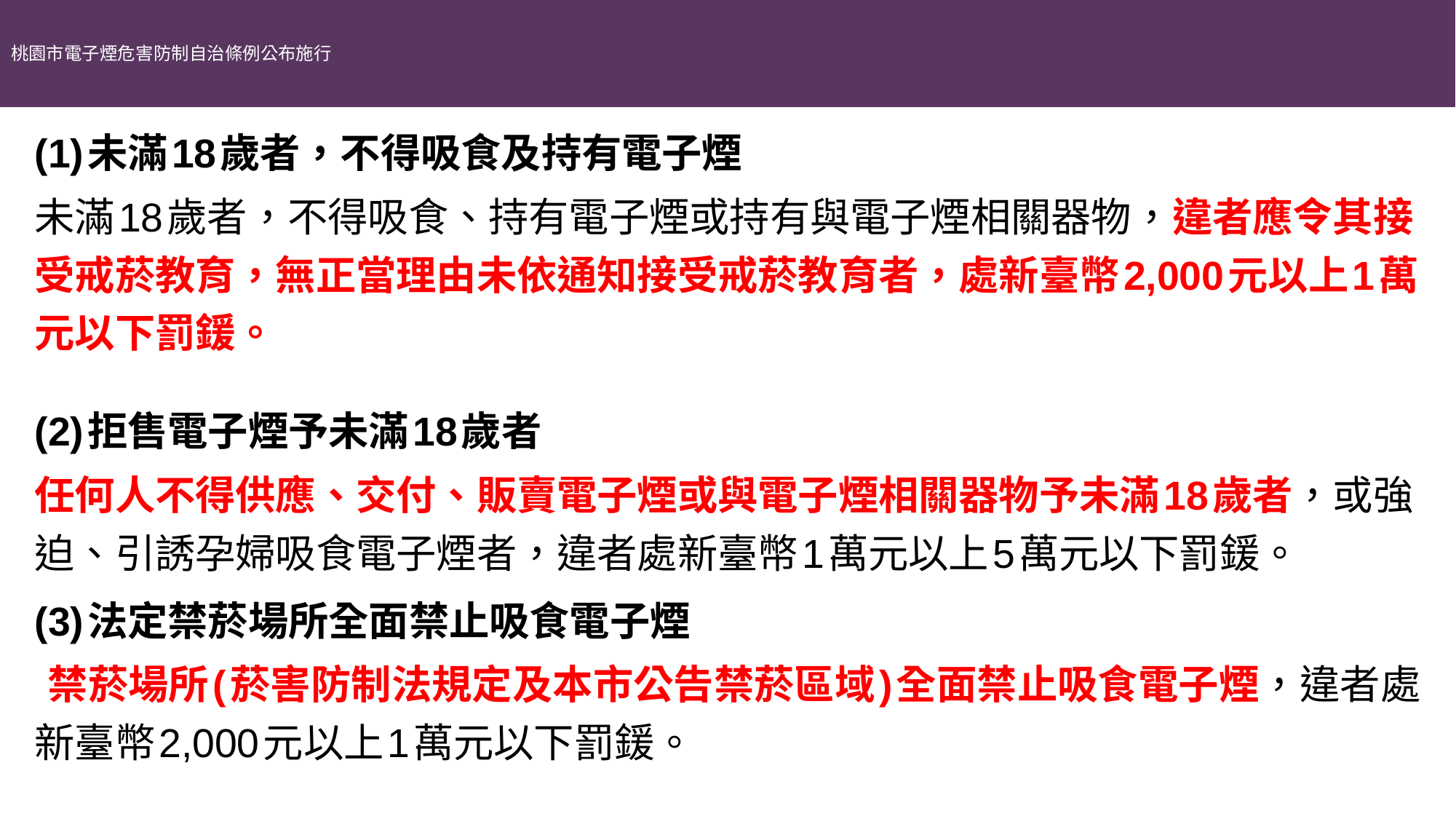

# 桃園市電子煙危害防制自治條例公布施行
(1)未滿18歲者，不得吸食及持有電子煙
未滿18歲者，不得吸食、持有電子煙或持有與電子煙相關器物，違者應令其接受戒菸教育，無正當理由未依通知接受戒菸教育者，處新臺幣2,000元以上1萬元以下罰鍰。

(2)拒售電子煙予未滿18歲者
任何人不得供應、交付、販賣電子煙或與電子煙相關器物予未滿18歲者，或強迫、引誘孕婦吸食電子煙者，違者處新臺幣1萬元以上5萬元以下罰鍰。

(3)法定禁菸場所全面禁止吸食電子煙
 禁菸場所(菸害防制法規定及本市公告禁菸區域)全面禁止吸食電子煙，違者處新臺幣2,000元以上1萬元以下罰鍰。